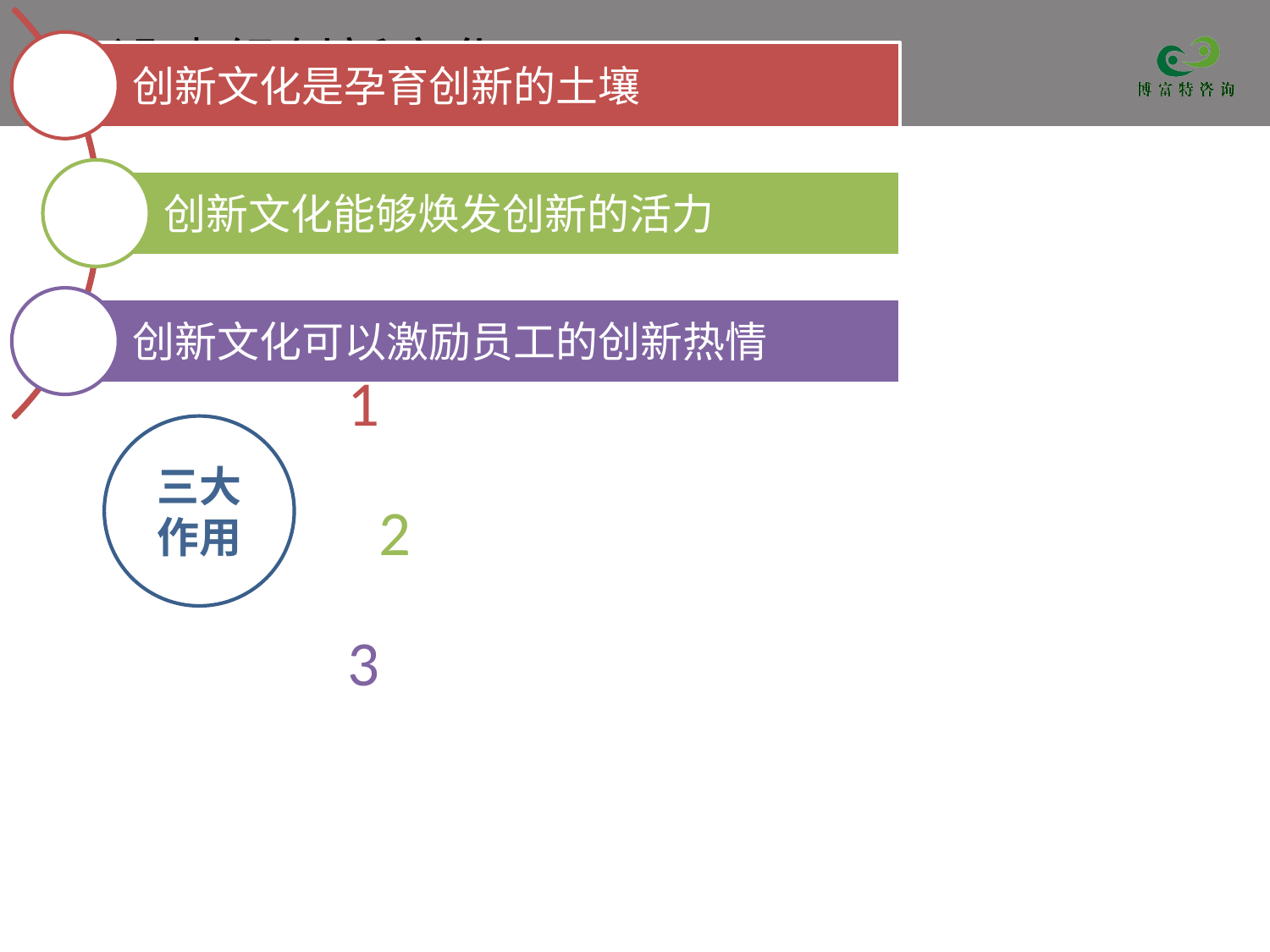

创新文化是创新的催化制
创新文化是孕育创新的土壤
创新文化能够焕发创新的活力
创新文化可以激励员工的创新热情
1
三大作用
2
3